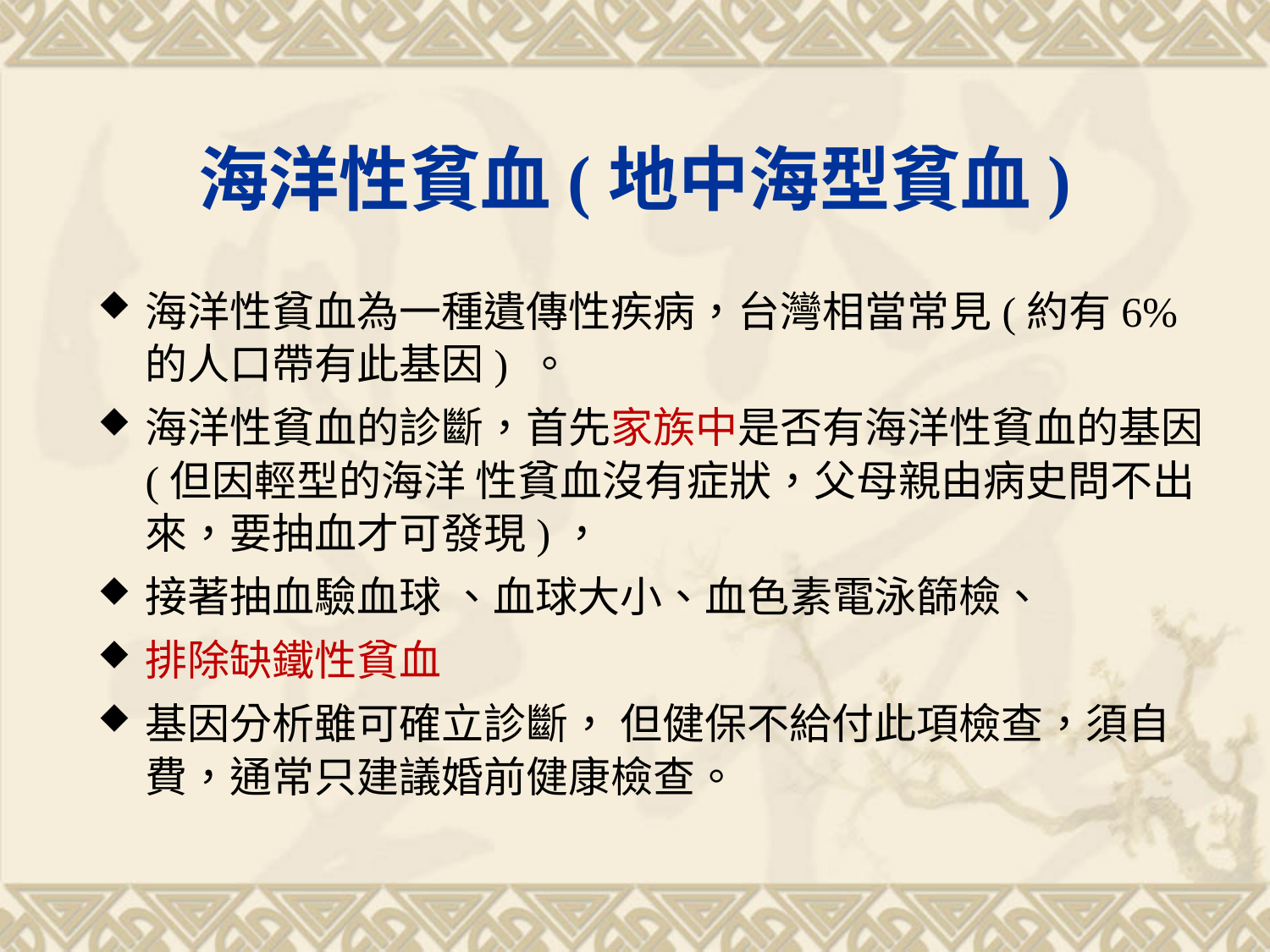

# 海洋性貧血(地中海型貧血)
海洋性貧血為一種遺傳性疾病，台灣相當常見(約有6%的人口帶有此基因) 。
海洋性貧血的診斷，首先家族中是否有海洋性貧血的基因(但因輕型的海洋 性貧血沒有症狀，父母親由病史問不出來，要抽血才可發現)，
接著抽血驗血球 、血球大小、血色素電泳篩檢、
排除缺鐵性貧血
基因分析雖可確立診斷， 但健保不給付此項檢查，須自費，通常只建議婚前健康檢查。